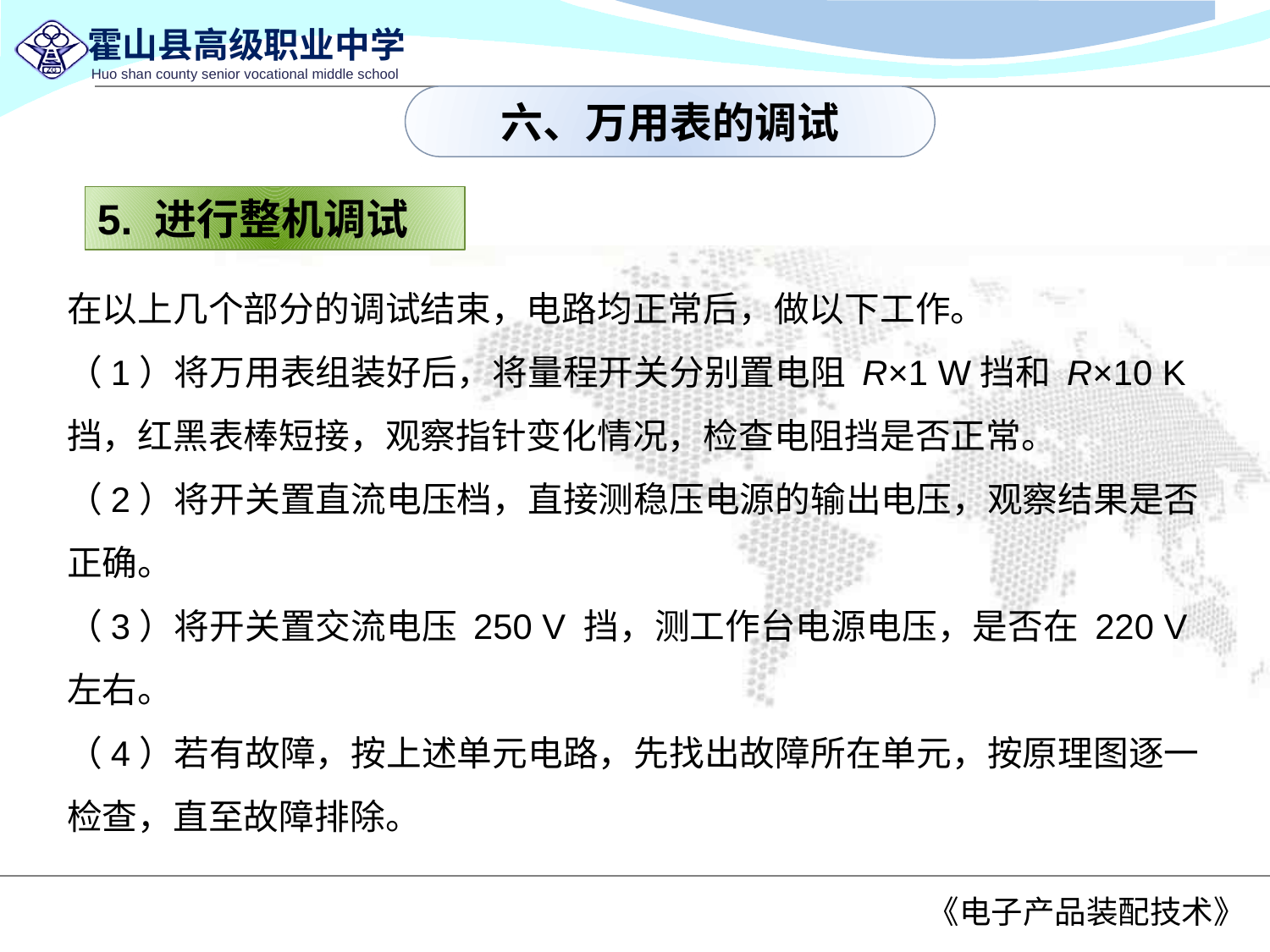

六、万用表的调试
5. 进行整机调试
在以上几个部分的调试结束，电路均正常后，做以下工作。
（1）将万用表组装好后，将量程开关分别置电阻 R×1 W挡和 R×10 K 挡，红黑表棒短接，观察指针变化情况，检查电阻挡是否正常。
（2）将开关置直流电压档，直接测稳压电源的输出电压，观察结果是否正确。
（3）将开关置交流电压 250 V 挡，测工作台电源电压，是否在 220 V 左右。
（4）若有故障，按上述单元电路，先找出故障所在单元，按原理图逐一检查，直至故障排除。